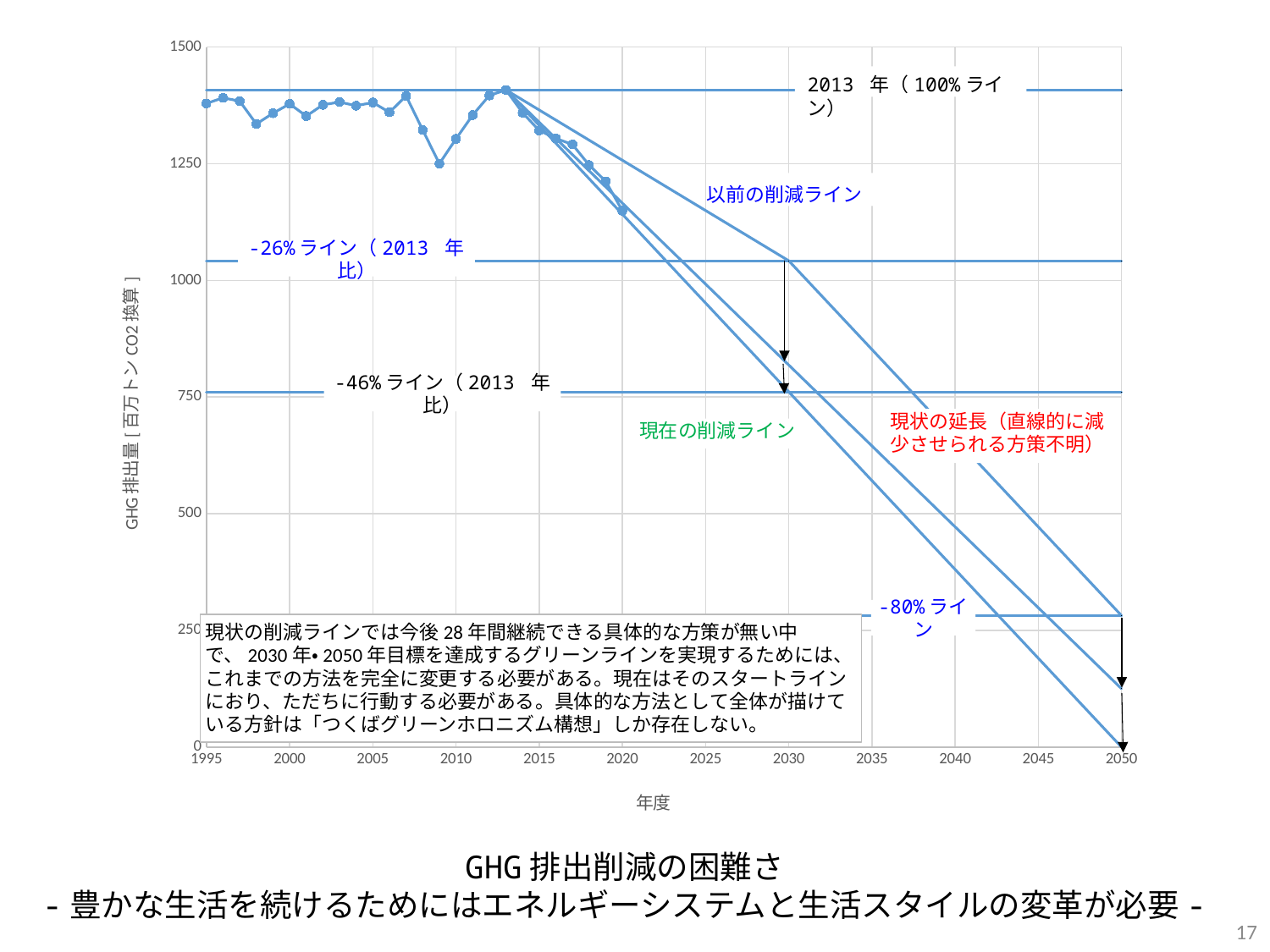

### Chart

| Category | 量 |
|---|---|
2013 年（100%ライン）
以前の削減ライン
-26%ライン（2013 年比）
-46%ライン（2013 年比）
現状の延長（直線的に減少させられる方策不明）
現在の削減ライン
-80%ライン
現状の削減ラインでは今後28年間継続できる具体的な方策が無い中で、2030年・2050年目標を達成するグリーンラインを実現するためには、これまでの方法を完全に変更する必要がある。現在はそのスタートラインにおり、ただちに行動する必要がある。具体的な方法として全体が描けている方針は「つくばグリーンホロニズム構想」しか存在しない。
GHG排出削減の困難さ
-豊かな生活を続けるためにはエネルギーシステムと生活スタイルの変革が必要-
17